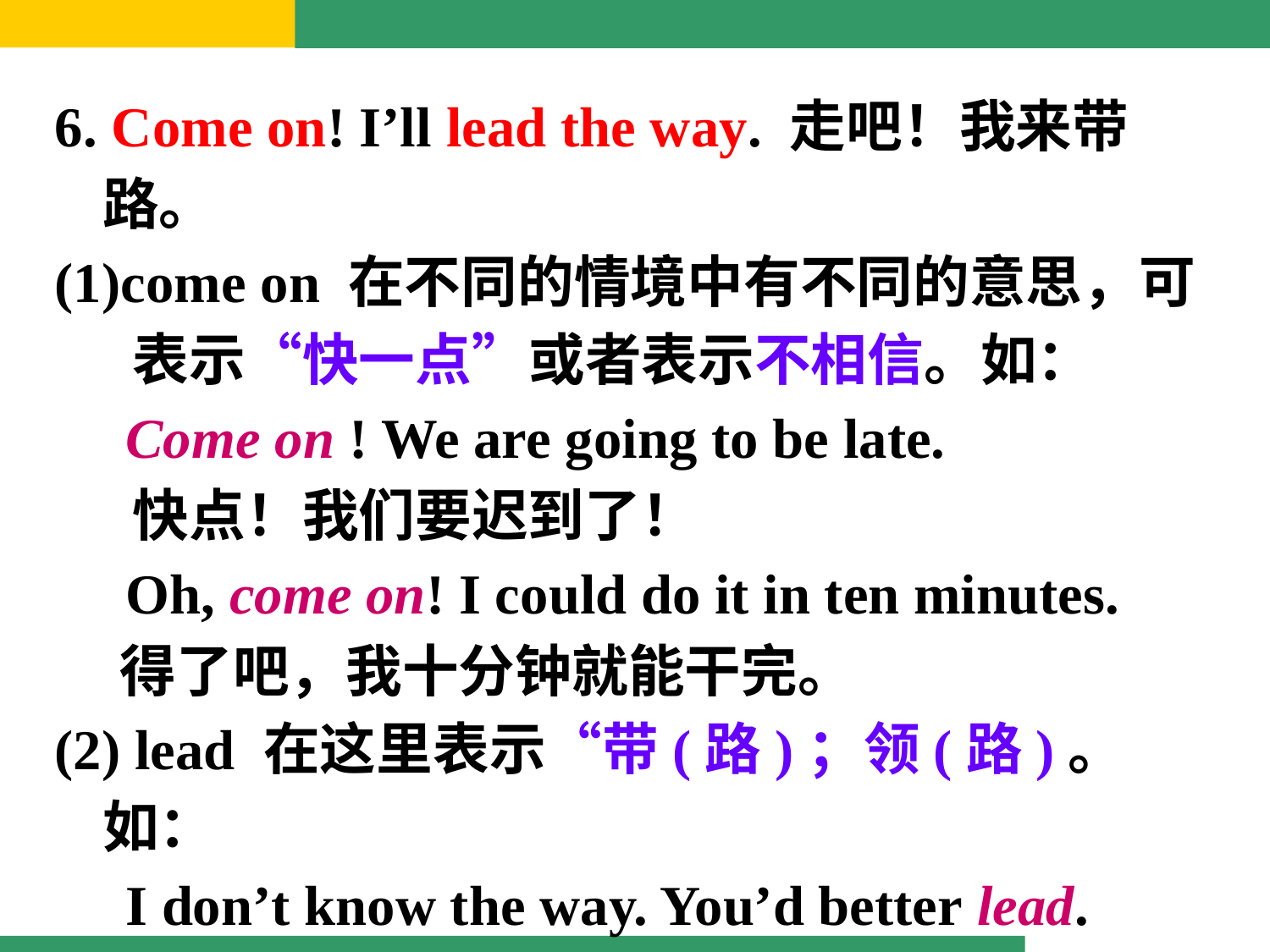

6. Come on! I’ll lead the way. 走吧！我来带路。
come on 在不同的情境中有不同的意思，可
     表示“快一点”或者表示不相信。如：
     Come on ! We are going to be late.
     快点！我们要迟到了！
     Oh, come on! I could do it in ten minutes.
    得了吧，我十分钟就能干完。
(2) lead 在这里表示“带(路)；领(路)。如：
     I don’t know the way. You’d better lead.
    我不认识路，所以最好你带路。